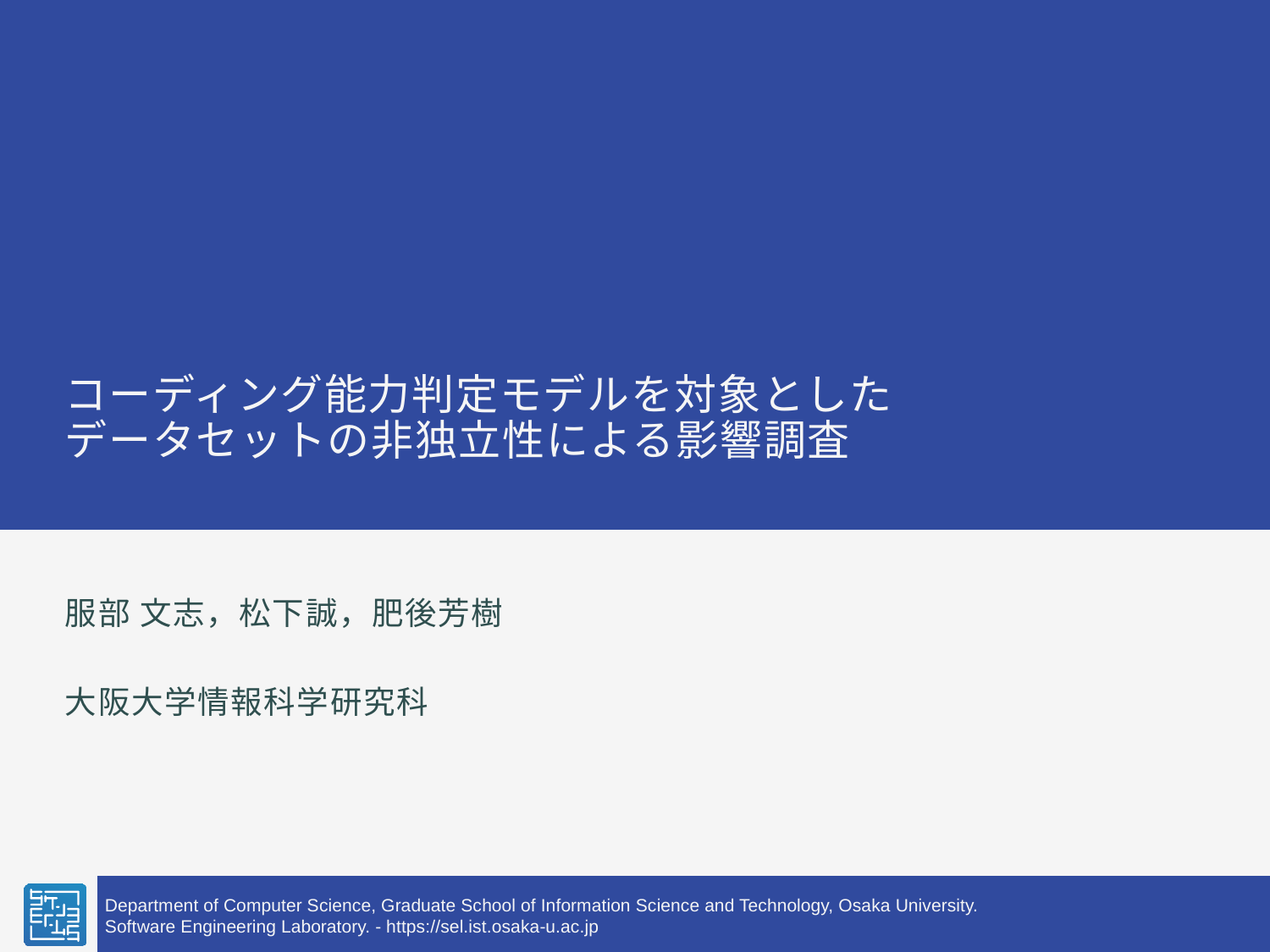

# コーディング能力判定モデルを対象とした データセットの非独立性による影響調査
服部 文志，松下誠，肥後芳樹

大阪大学情報科学研究科